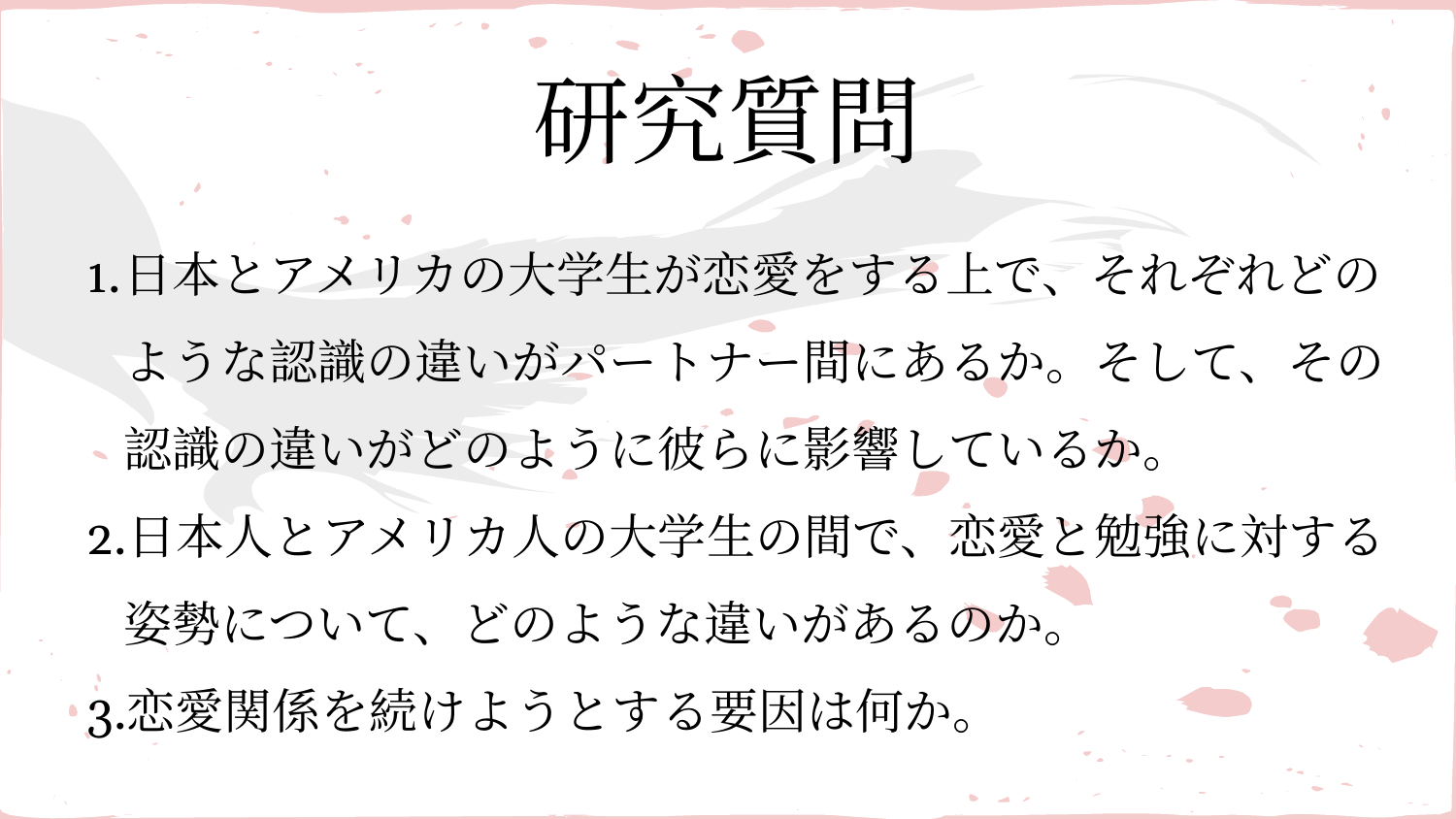

# 研究質問
日本とアメリカの大学生が恋愛をする上で、それぞれどのような認識の違いがパートナー間にあるか。そして、その認識の違いがどのように彼らに影響しているか。
日本人とアメリカ人の大学生の間で、恋愛と勉強に対する姿勢について、どのような違いがあるのか。
恋愛関係を続けようとする要因は何か。